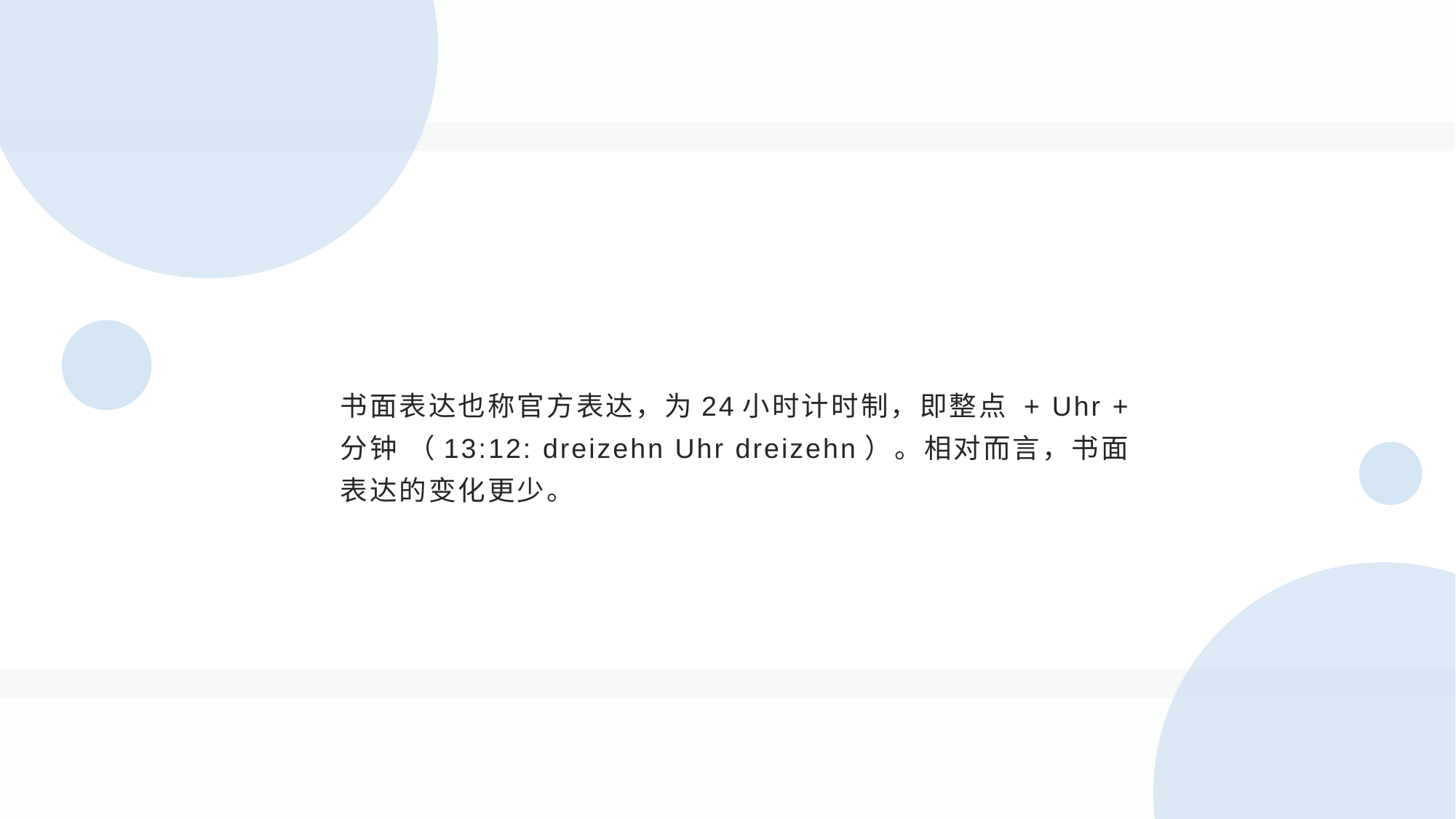

书面表达也称官方表达，为24小时计时制，即整点 + Uhr + 分钟 （13:12: dreizehn Uhr dreizehn）。相对而言，书面表达的变化更少。